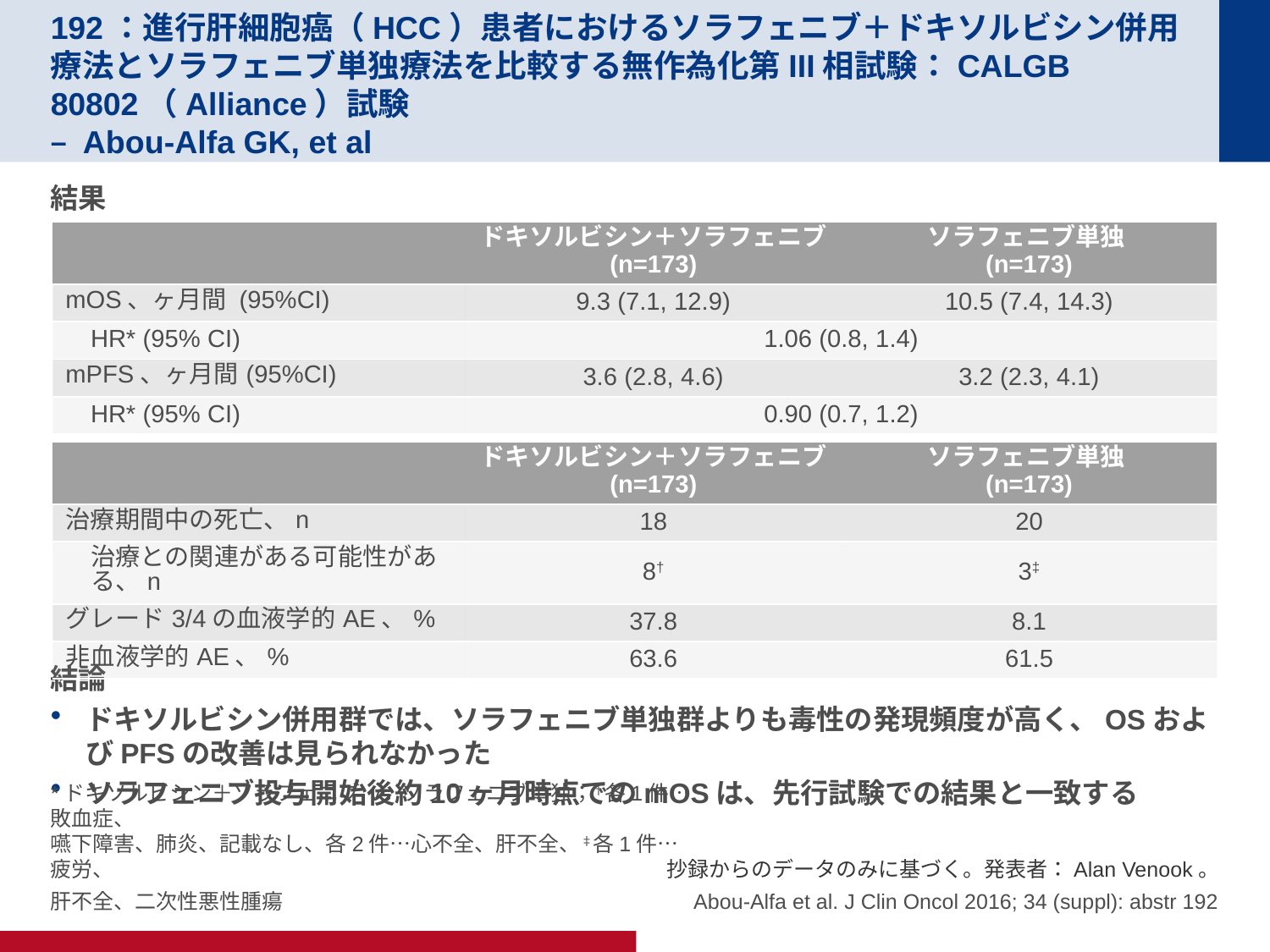

# 192：進行肝細胞癌（HCC）患者におけるソラフェニブ＋ドキソルビシン併用療法とソラフェニブ単独療法を比較する無作為化第III相試験：CALGB 80802（Alliance）試験 – Abou-Alfa GK, et al
結果

結論
ドキソルビシン併用群では、ソラフェニブ単独群よりも毒性の発現頻度が高く、OSおよびPFSの改善は見られなかった
ソラフェニブ投与開始後約10ヶ月時点でのmOSは、先行試験での結果と一致する

|  | ドキソルビシン＋ソラフェニブ (n=173) | ソラフェニブ単独 (n=173) |
| --- | --- | --- |
| mOS、ヶ月間 (95%CI) | 9.3 (7.1, 12.9) | 10.5 (7.4, 14.3) |
| HR\* (95% CI) | 1.06 (0.8, 1.4) |  |
| mPFS、ヶ月間(95%CI) | 3.6 (2.8, 4.6) | 3.2 (2.3, 4.1) |
| HR\* (95% CI) | 0.90 (0.7, 1.2) |  |
|  | ドキソルビシン＋ソラフェニブ (n=173) | ソラフェニブ単独 (n=173) |
| --- | --- | --- |
| 治療期間中の死亡、n | 18 | 20 |
| 治療との関連がある可能性がある、n | 8† | 3‡ |
| グレード3/4の血液学的AE、% | 37.8 | 8.1 |
| 非血液学的AE、% | 63.6 | 61.5 |
抄録からのデータのみに基づく。発表者：Alan Venook。
Abou-Alfa et al. J Clin Oncol 2016; 34 (suppl): abstr 192
*ドキソルビシン＋ソラフェニブ vs ソラフェニブ単独；†各1件…敗血症、
嚥下障害、肺炎、記載なし、各2件…心不全、肝不全、‡各1件…疲労、
肝不全、二次性悪性腫瘍